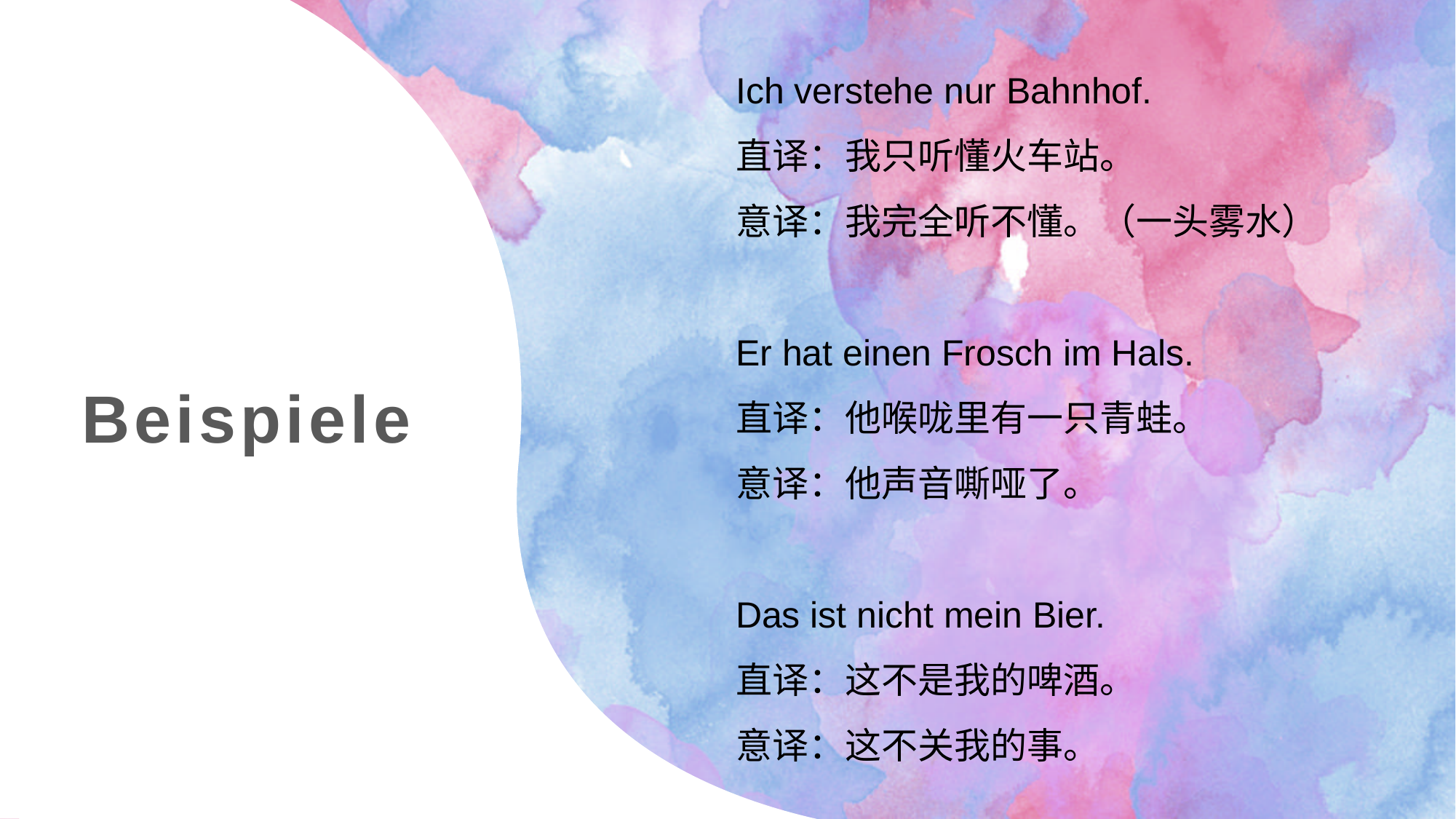

Ich verstehe nur Bahnhof.
直译：我只听懂火车站。
意译：我完全听不懂。（一头雾水）

Er hat einen Frosch im Hals.
直译：他喉咙里有一只青蛙。
意译：他声音嘶哑了。

Das ist nicht mein Bier.
直译：这不是我的啤酒。
意译：这不关我的事。
Beispiele